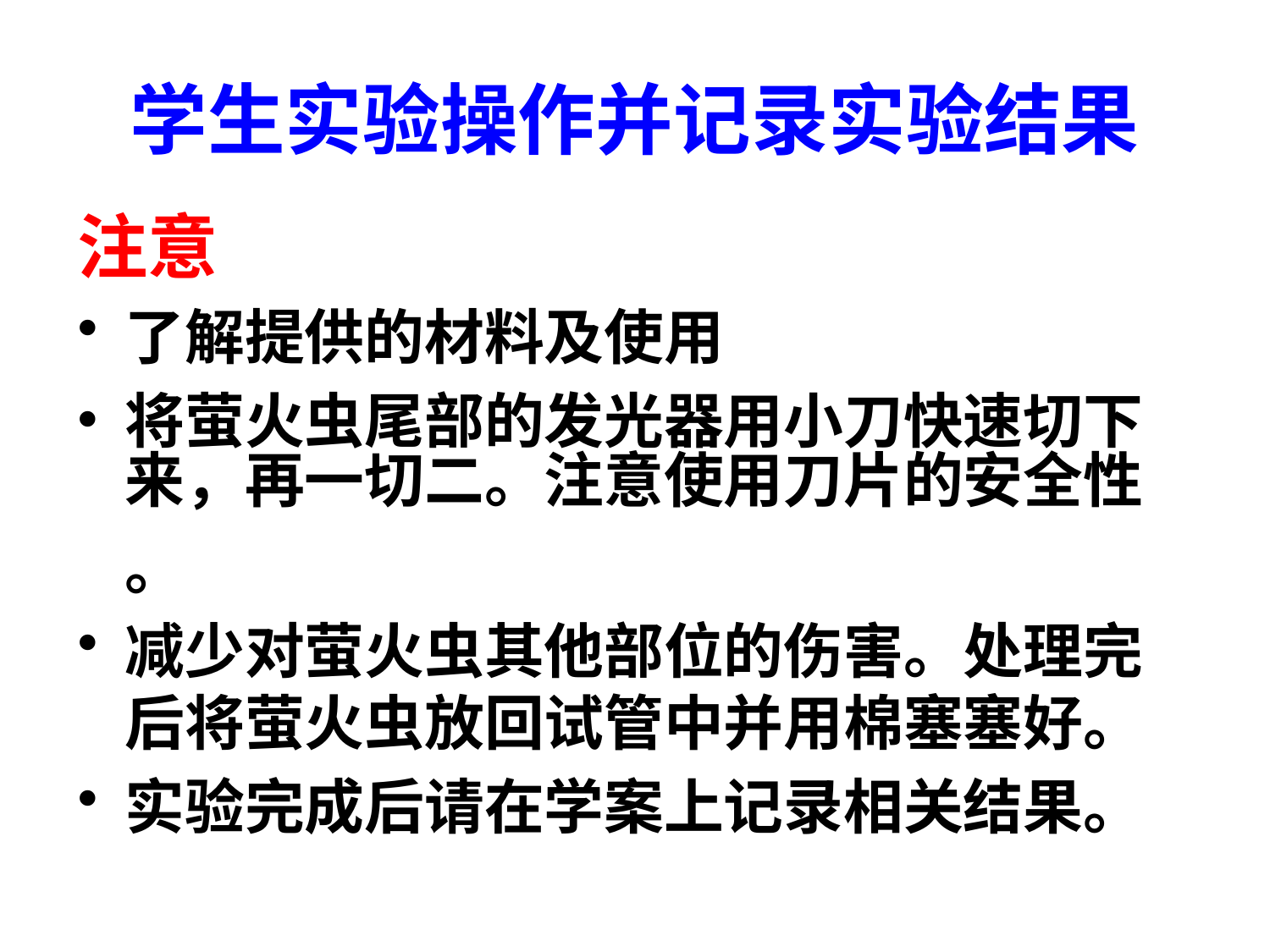

# 学生实验操作并记录实验结果
注意
了解提供的材料及使用
将萤火虫尾部的发光器用小刀快速切下来，再一切二。注意使用刀片的安全性。
减少对萤火虫其他部位的伤害。处理完后将萤火虫放回试管中并用棉塞塞好。
实验完成后请在学案上记录相关结果。